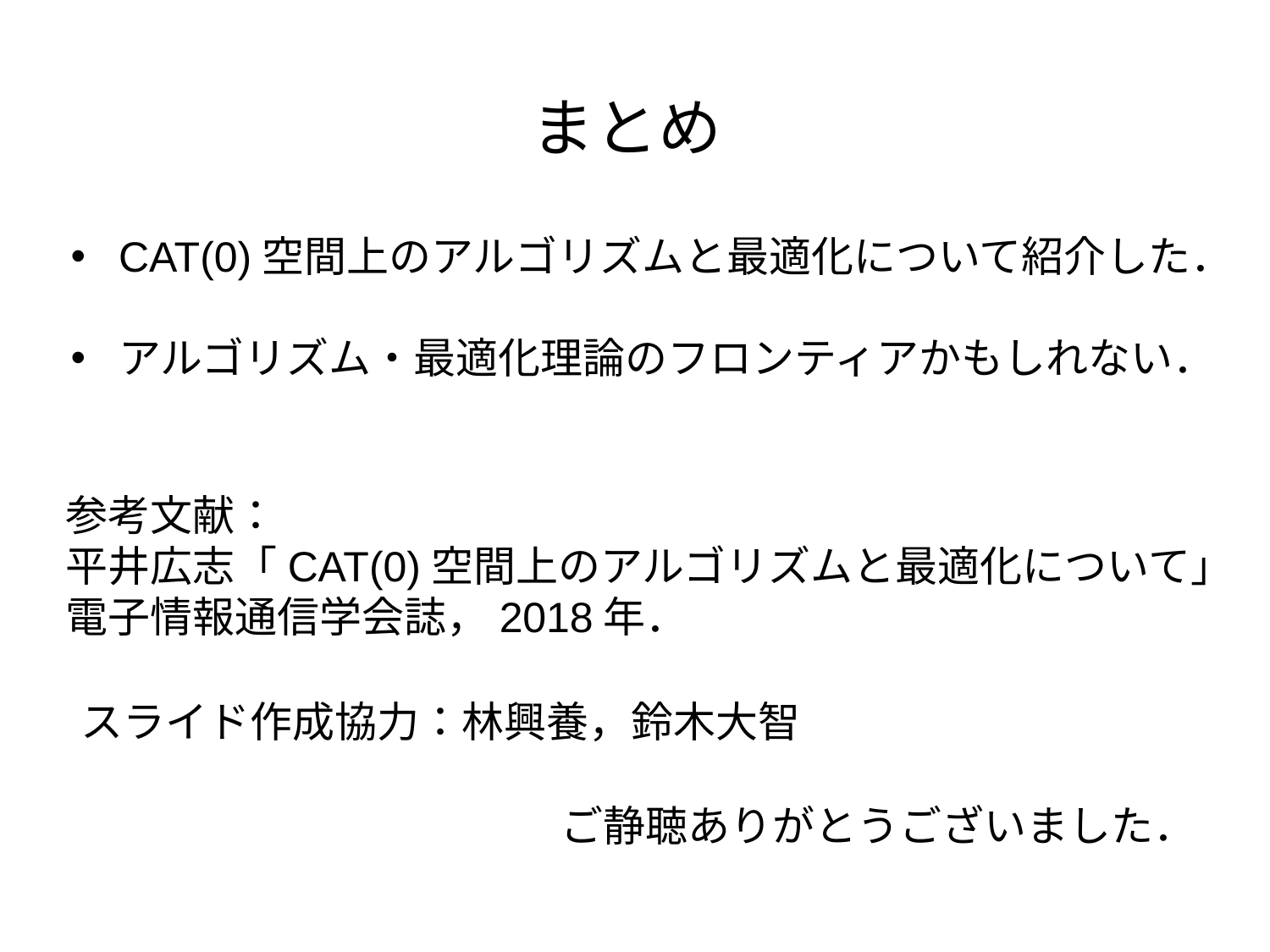

まとめ
CAT(0)空間上のアルゴリズムと最適化について紹介した．

アルゴリズム・最適化理論のフロンティアかもしれない．
参考文献：
平井広志「CAT(0)空間上のアルゴリズムと最適化について」
電子情報通信学会誌，2018年．
スライド作成協力：林興養，鈴木大智
ご静聴ありがとうございました．